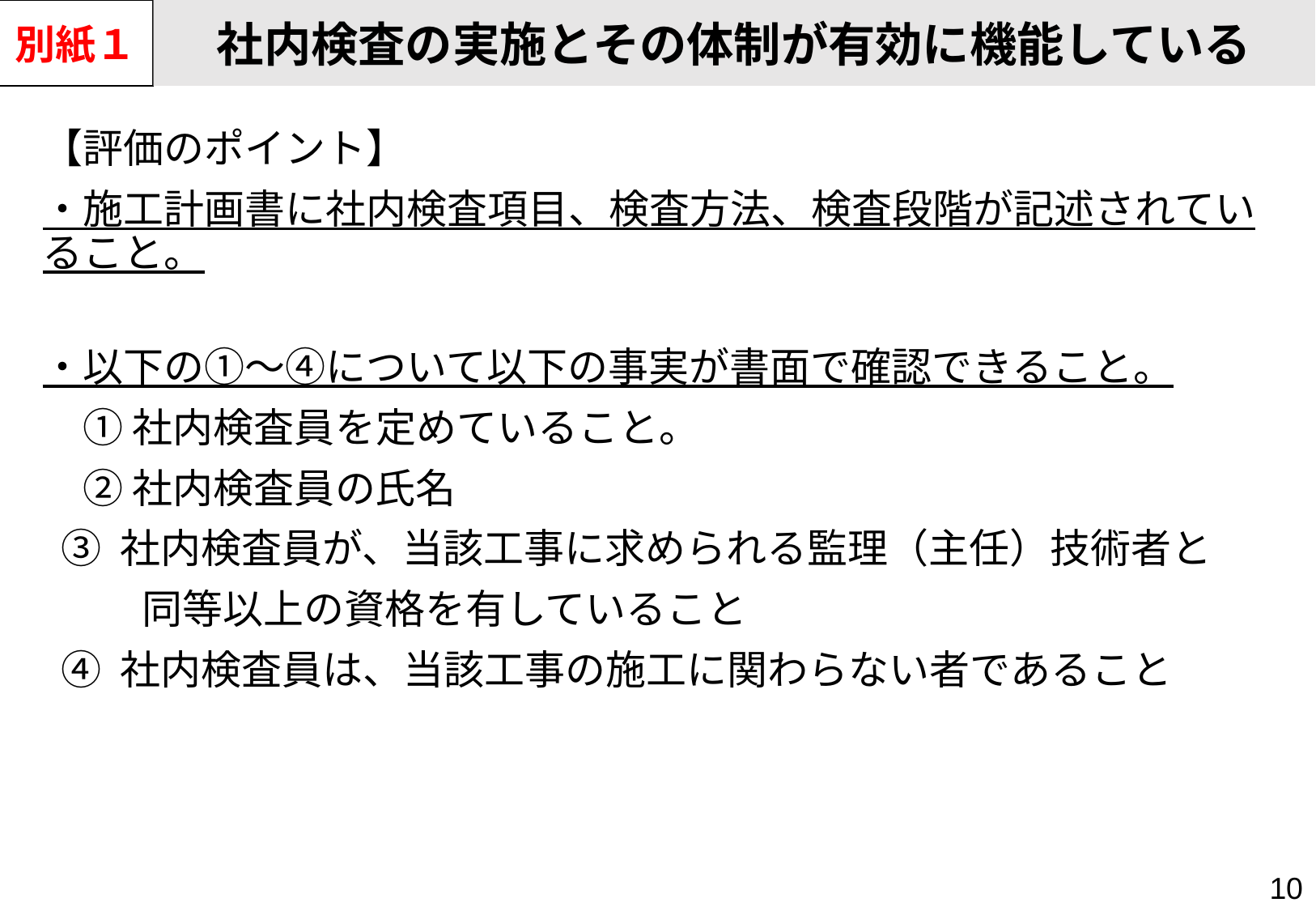

別紙１
社内検査の実施とその体制が有効に機能している
【評価のポイント】
・施工計画書に社内検査項目、検査方法、検査段階が記述されていること。

・以下の①～④について以下の事実が書面で確認できること。
　① 社内検査員を定めていること。
　② 社内検査員の氏名
  ③ 社内検査員が、当該工事に求められる監理（主任）技術者と
　　  同等以上の資格を有していること
  ④ 社内検査員は、当該工事の施工に関わらない者であること

10